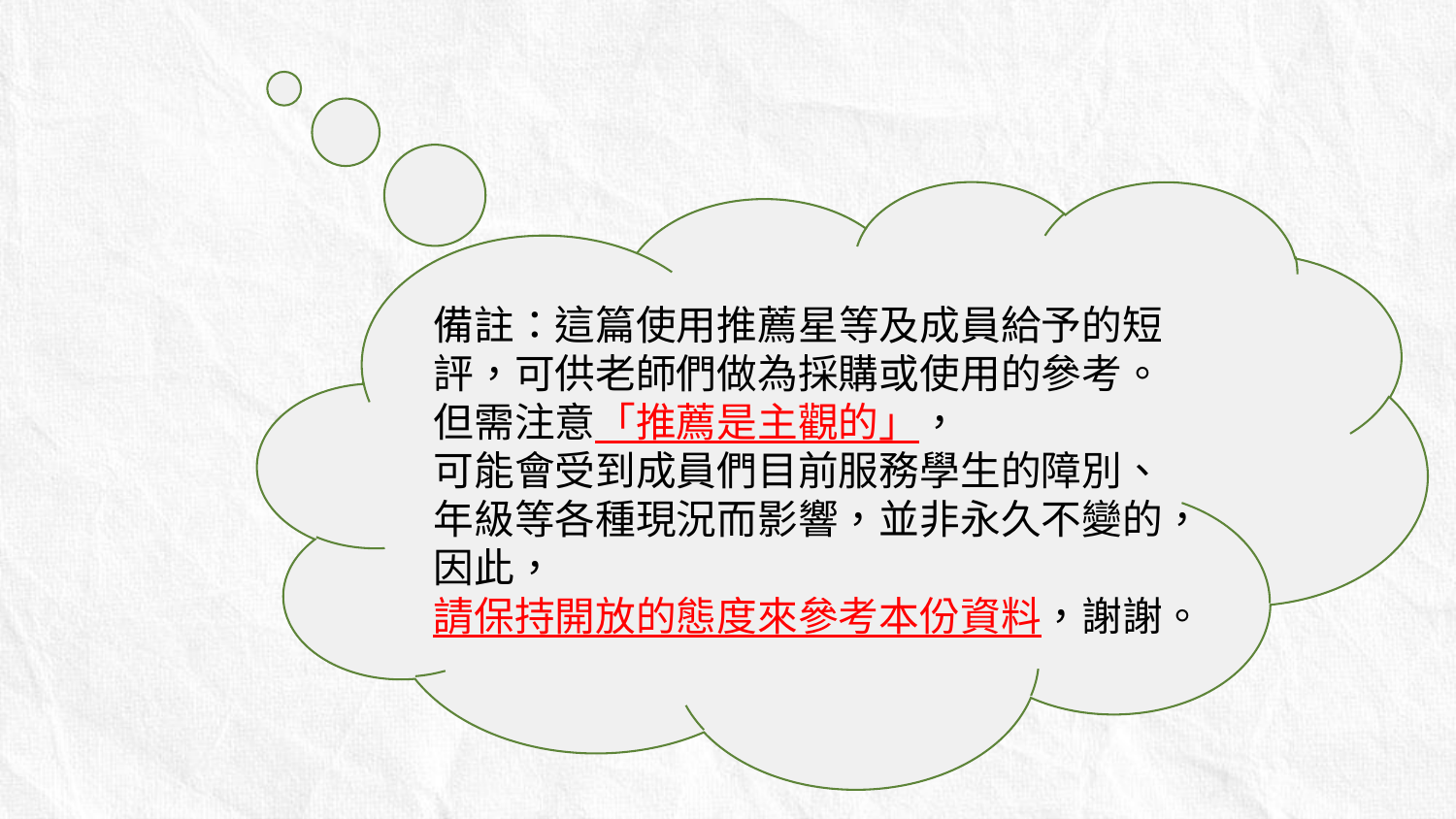

備註：這篇使用推薦星等及成員給予的短評，可供老師們做為採購或使用的參考。
但需注意「推薦是主觀的」，
可能會受到成員們目前服務學生的障別、年級等各種現況而影響，並非永久不變的，
因此，
請保持開放的態度來參考本份資料，謝謝。